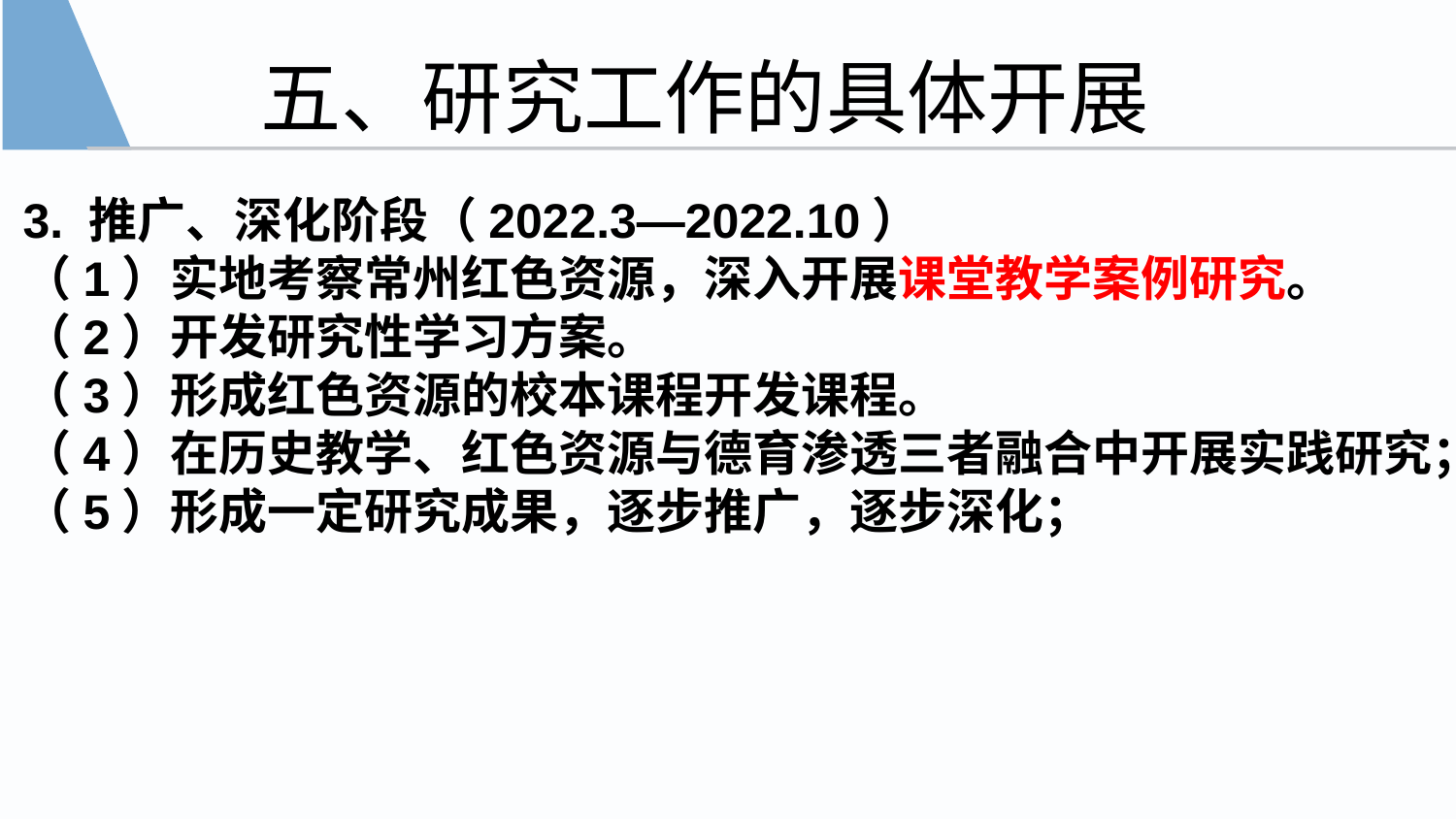

五、研究工作的具体开展

3. 推广、深化阶段（2022.3—2022.10）
（1）实地考察常州红色资源，深入开展课堂教学案例研究。
（2）开发研究性学习方案。
（3）形成红色资源的校本课程开发课程。
（4）在历史教学、红色资源与德育渗透三者融合中开展实践研究；
（5）形成一定研究成果，逐步推广，逐步深化；